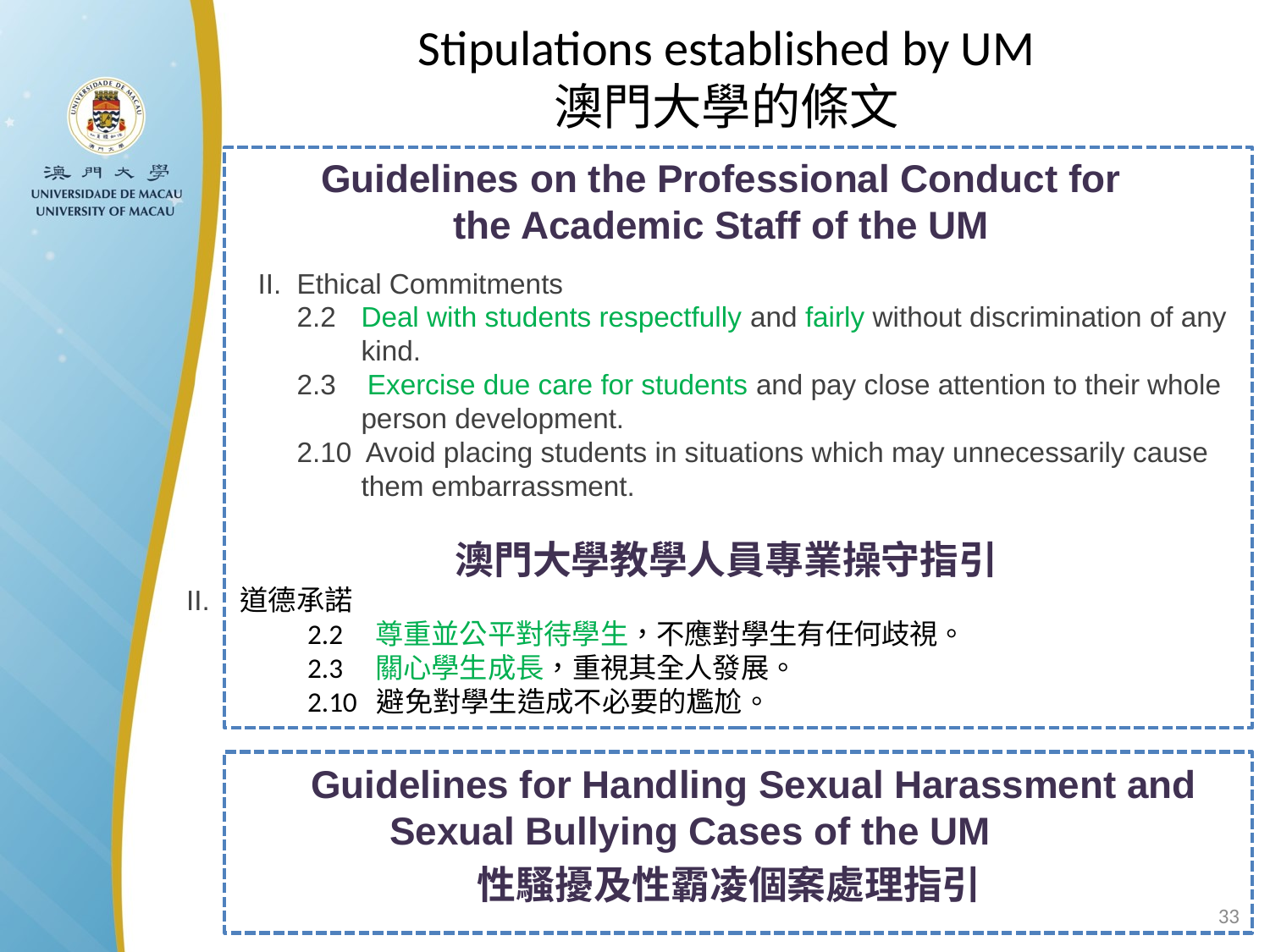

# Stipulations established by UM 澳門大學的條文
Guidelines on the Professional Conduct for
the Academic Staff of the UM

II.  Ethical Commitments
2.2	Deal with students respectfully and fairly without discrimination of any kind.
2.3    Exercise due care for students and pay close attention to their whole person development.
2.10  Avoid placing students in situations which may unnecessarily cause them embarrassment.

澳門大學教學人員專業操守指引
II.   道德承諾
        2.2    尊重並公平對待學生，不應對學生有任何歧視。
        2.3    關心學生成長，重視其全人發展。
        2.10  避免對學生造成不必要的尷尬。

	Guidelines for Handling Sexual Harassment and Sexual Bullying Cases of the UM
性騷擾及性霸凌個案處理指引
33